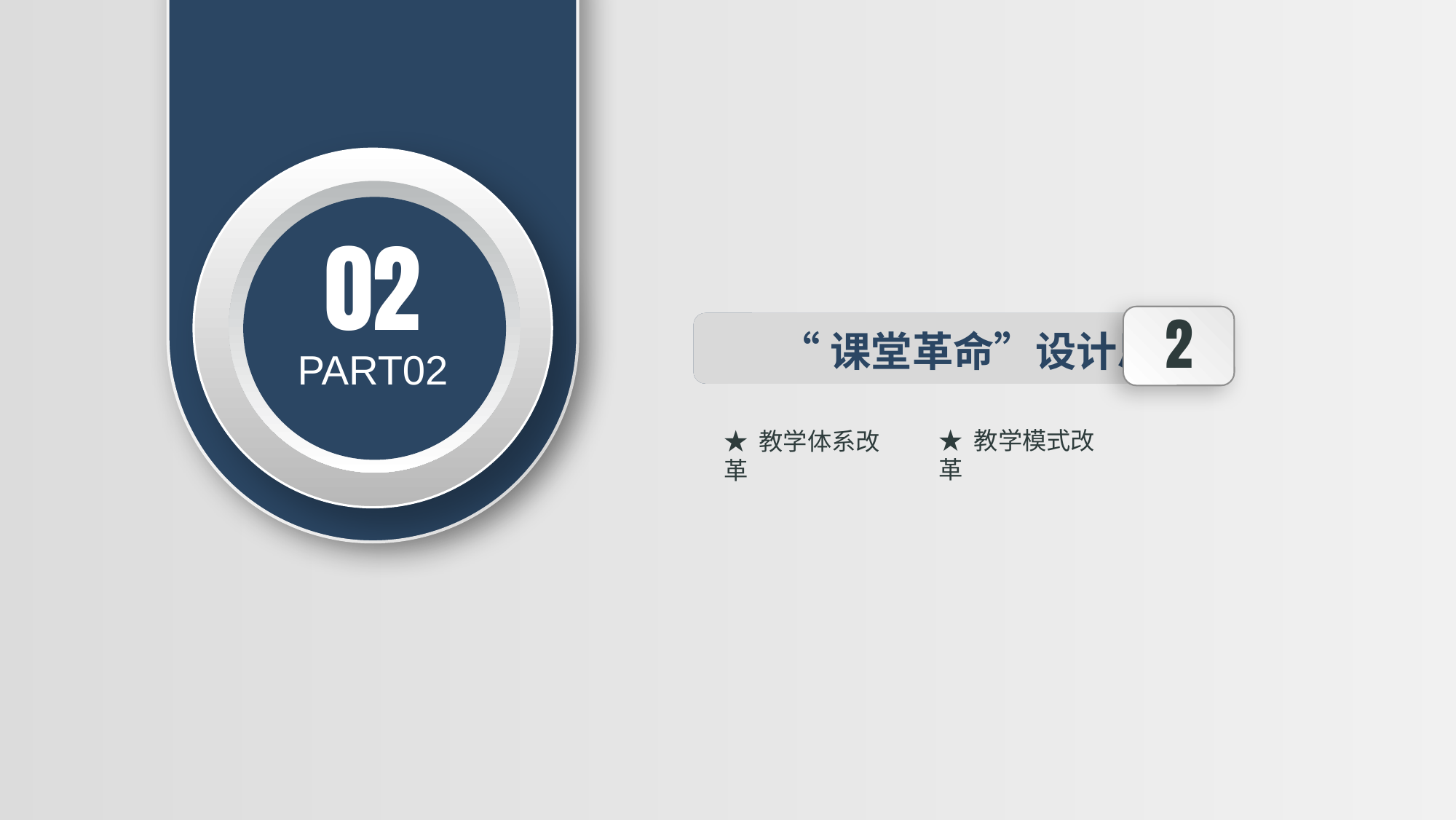

02

2

“课堂革命”设计思路
PART02
★ 教学模式改革
★ 教学体系改革